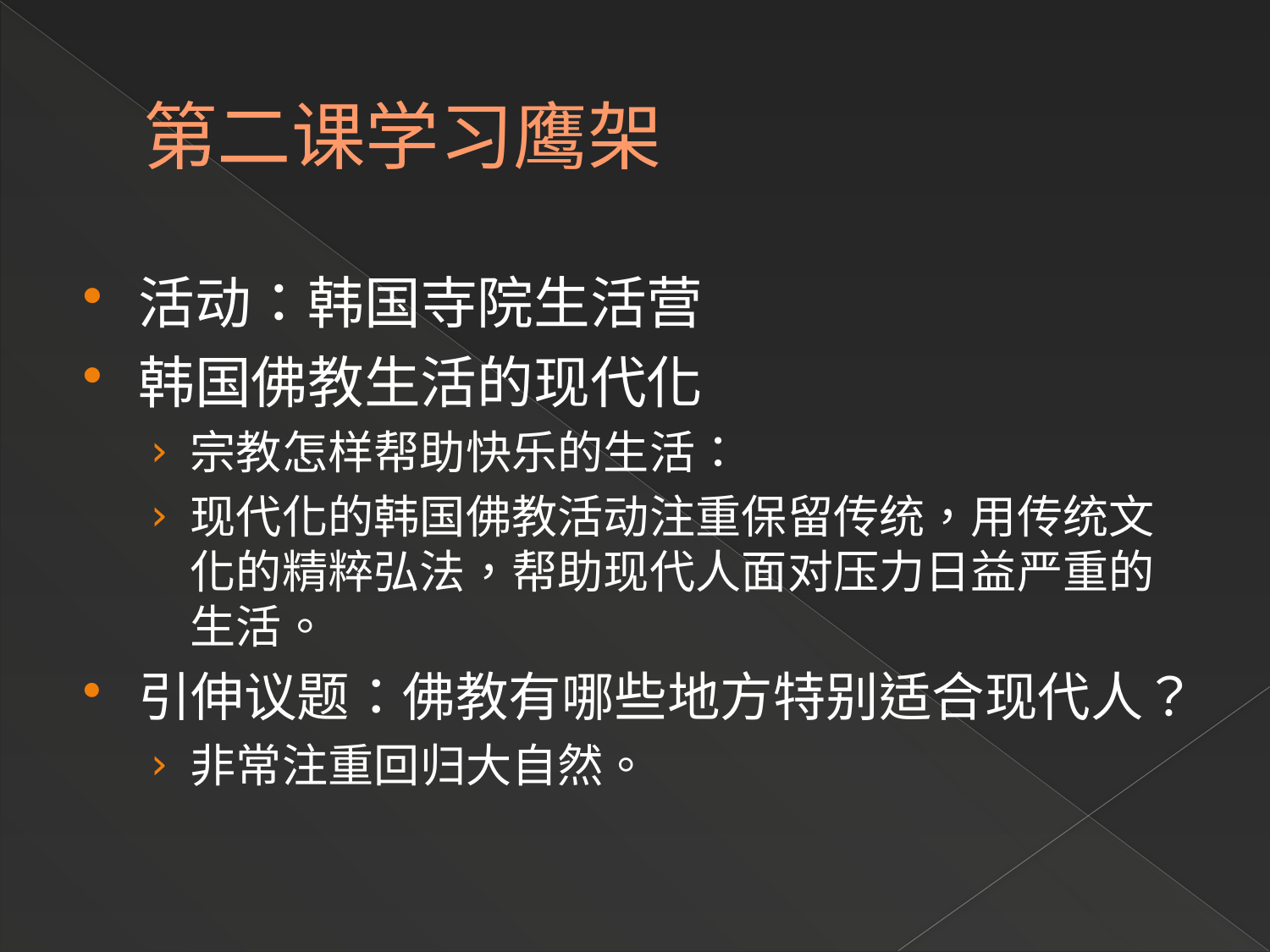

# 第二课学习鹰架
活动：韩国寺院生活营
韩国佛教生活的现代化
宗教怎样帮助快乐的生活：
现代化的韩国佛教活动注重保留传统，用传统文化的精粹弘法，帮助现代人面对压力日益严重的生活。
引伸议题：佛教有哪些地方特别适合现代人？
非常注重回归大自然。